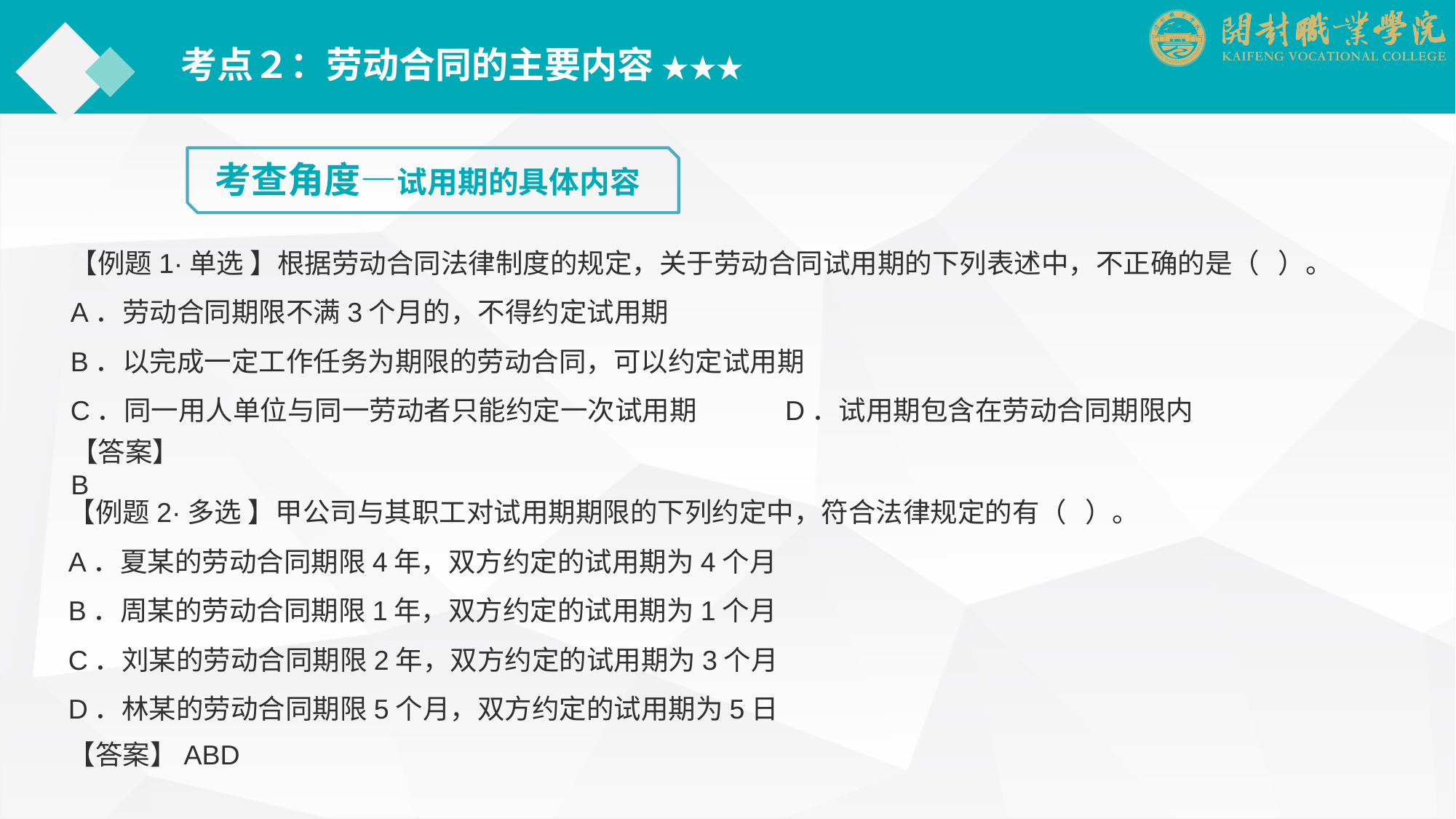

考点２：劳动合同的主要内容 ★★★

考查角度—试用期的具体内容
【例题1·单选 】根据劳动合同法律制度的规定，关于劳动合同试用期的下列表述中，不正确的是（   ）。
A．劳动合同期限不满3个月的，不得约定试用期　
B．以完成一定工作任务为期限的劳动合同，可以约定试用期
C．同一用人单位与同一劳动者只能约定一次试用期　　　D．试用期包含在劳动合同期限内
【答案】B
【例题2·多选 】甲公司与其职工对试用期期限的下列约定中，符合法律规定的有（   ）。
A．夏某的劳动合同期限4年，双方约定的试用期为4个月
B．周某的劳动合同期限1年，双方约定的试用期为1个月
C．刘某的劳动合同期限2年，双方约定的试用期为3个月
D．林某的劳动合同期限5个月，双方约定的试用期为5日
【答案】ABD